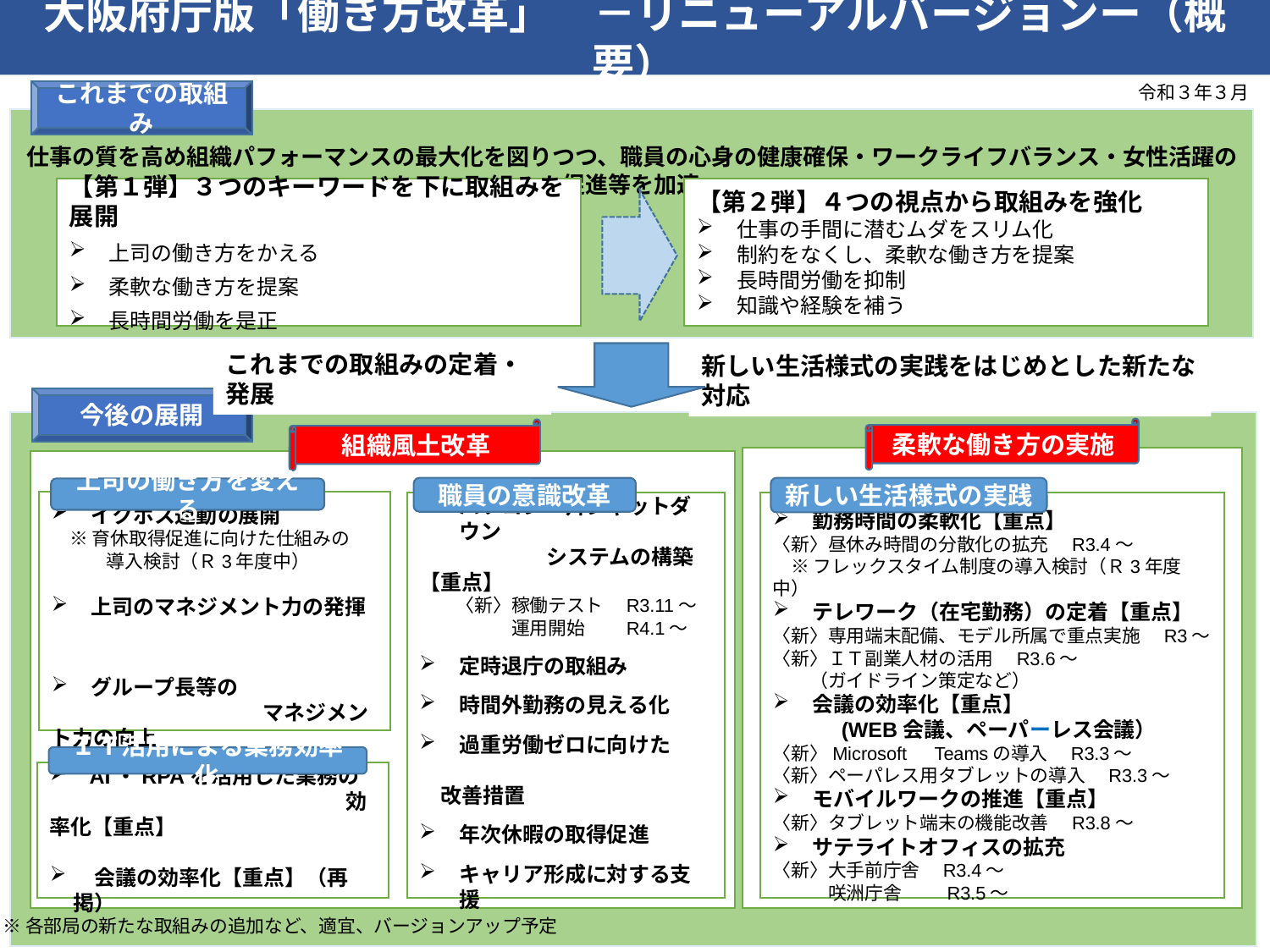

# 大阪府庁版「働き方改革」　－リニューアルバージョンー（概要）
令和３年３月
これまでの取組み

仕事の質を高め組織パフォーマンスの最大化を図りつつ、職員の心身の健康確保・ワークライフバランス・女性活躍の促進等を加速
【第２弾】４つの視点から取組みを強化
仕事の手間に潜むムダをスリム化
制約をなくし、柔軟な働き方を提案
長時間労働を抑制
知識や経験を補う
【第１弾】３つのキーワードを下に取組みを展開

上司の働き方をかえる

柔軟な働き方を提案

長時間労働を是正

これまでの取組みの定着・発展

新しい生活様式の実践をはじめとした新たな対応
今後の展開

柔軟な働き方の実施
組織風土改革

職員の意識改革
新しい生活様式の実践
上司の働き方を変える

イクボス運動の展開
　※ 育休取得促進に向けた仕組みの
　　　導入検討（Ｒ3年度中）

上司のマネジメント力の発揮

グループ長等の
　　　　　　　　　　マネジメント力の向上

勤務時間の柔軟化【重点】
〈新〉昼休み時間の分散化の拡充　R3.4～
　※ フレックスタイム制度の導入検討（Ｒ3年度中）
テレワーク（在宅勤務）の定着【重点】
〈新〉専用端末配備、モデル所属で重点実施　R3～
〈新〉ＩＴ副業人材の活用　R3.6～
　　（ガイドライン策定など）
会議の効率化【重点】
　　　(WEB会議、ペーパーレス会議）
〈新〉Microsoft　Teamsの導入　R3.3～
〈新〉ペーパレス用タブレットの導入　R3.3～
モバイルワークの推進【重点】
〈新〉タブレット端末の機能改善　R3.8～
サテライトオフィスの拡充
〈新〉大手前庁舎　R3.4～
　　　咲洲庁舎　　 R3.5～

パソコン一斉シャットダウン
　　　　　　システムの構築【重点】
　　〈新〉稼働テスト　R3.11～
　　　　　運用開始　　R4.1～

定時退庁の取組み

時間外勤務の見える化

過重労働ゼロに向けた
　　　　　　　　　　　　　　改善措置

年次休暇の取得促進

キャリア形成に対する支援
ＩＴ活用による業務効率化

AI・RPAを活用した業務の
　　　　　　　　　　　　　　効率化【重点】

　会議の効率化【重点】（再掲）
※各部局の新たな取組みの追加など、適宜、バージョンアップ予定